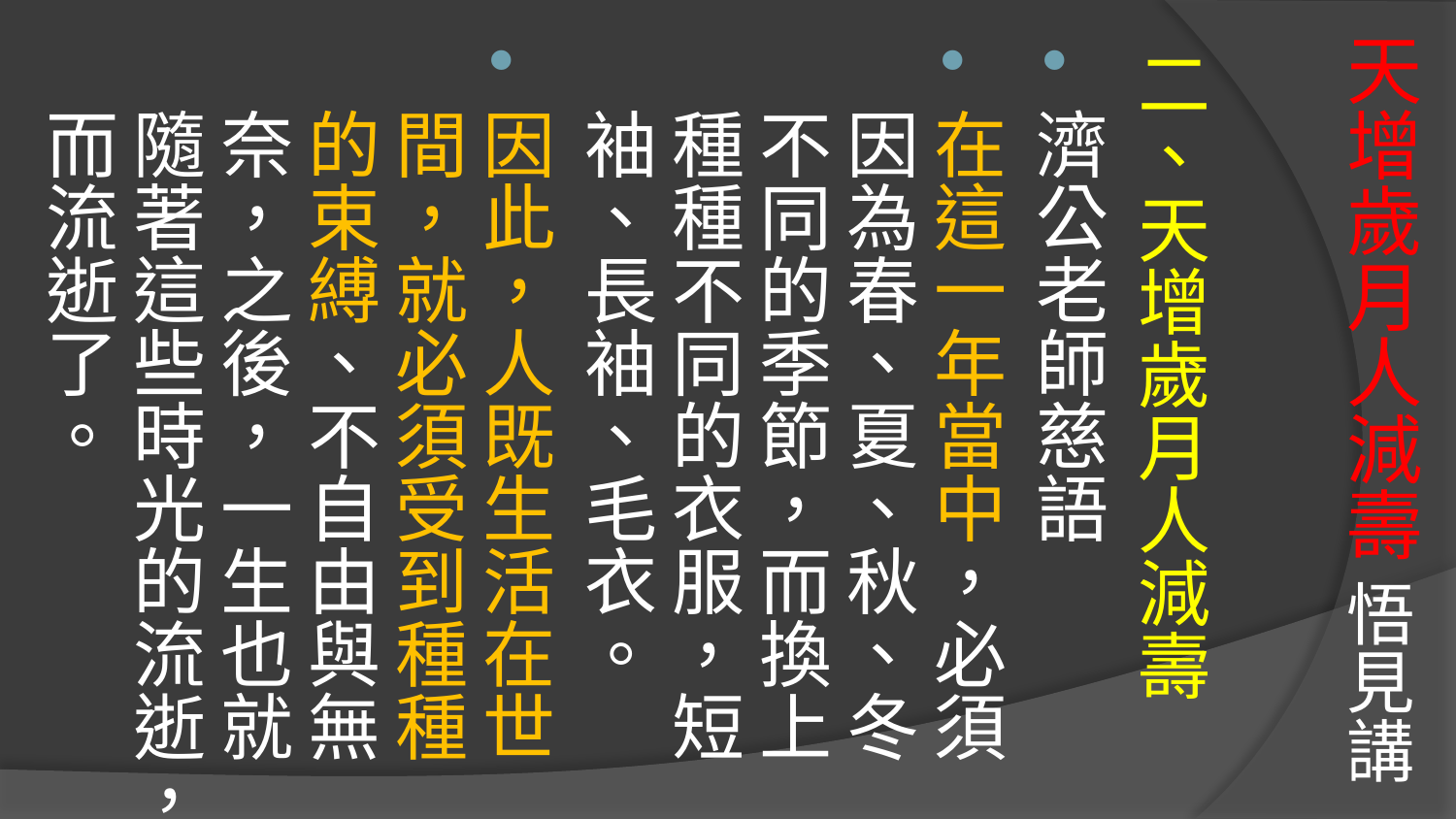

# 天增歲月人減壽 悟見講
二、天增歲月人減壽
濟公老師慈語
在這一年當中，必須因為春、夏、秋、冬不同的季節，而換上種種不同的衣服，短袖、長袖、毛衣。
因此，人既生活在世間，就必須受到種種的束縛、不自由與無奈，之後，一生也就隨著這些時光的流逝，而流逝了。